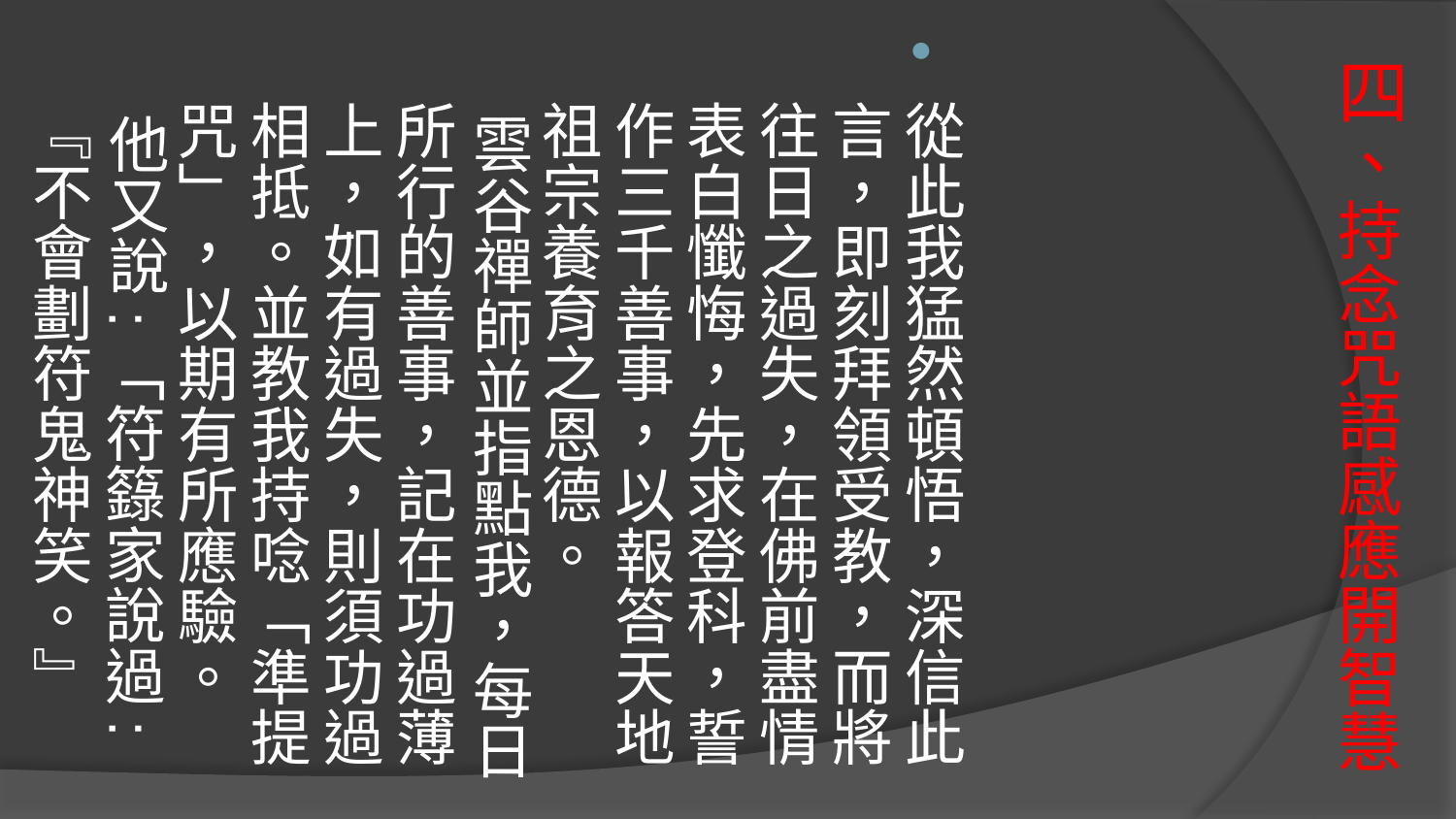

從此我猛然頓悟，深信此言，即刻拜領受教，而將往日之過失，在佛前盡情表白懺悔，先求登科，誓作三千善事，以報答天地祖宗養育之恩德。
 雲谷禪師並指點我，每日所行的善事，記在功過薄上，如有過失，則須功過相抵。並教我持唸「準提咒」，以期有所應驗。
 他又說:「符籙家說過:『不會劃符鬼神笑。』
# 四、持念咒語感應開智慧